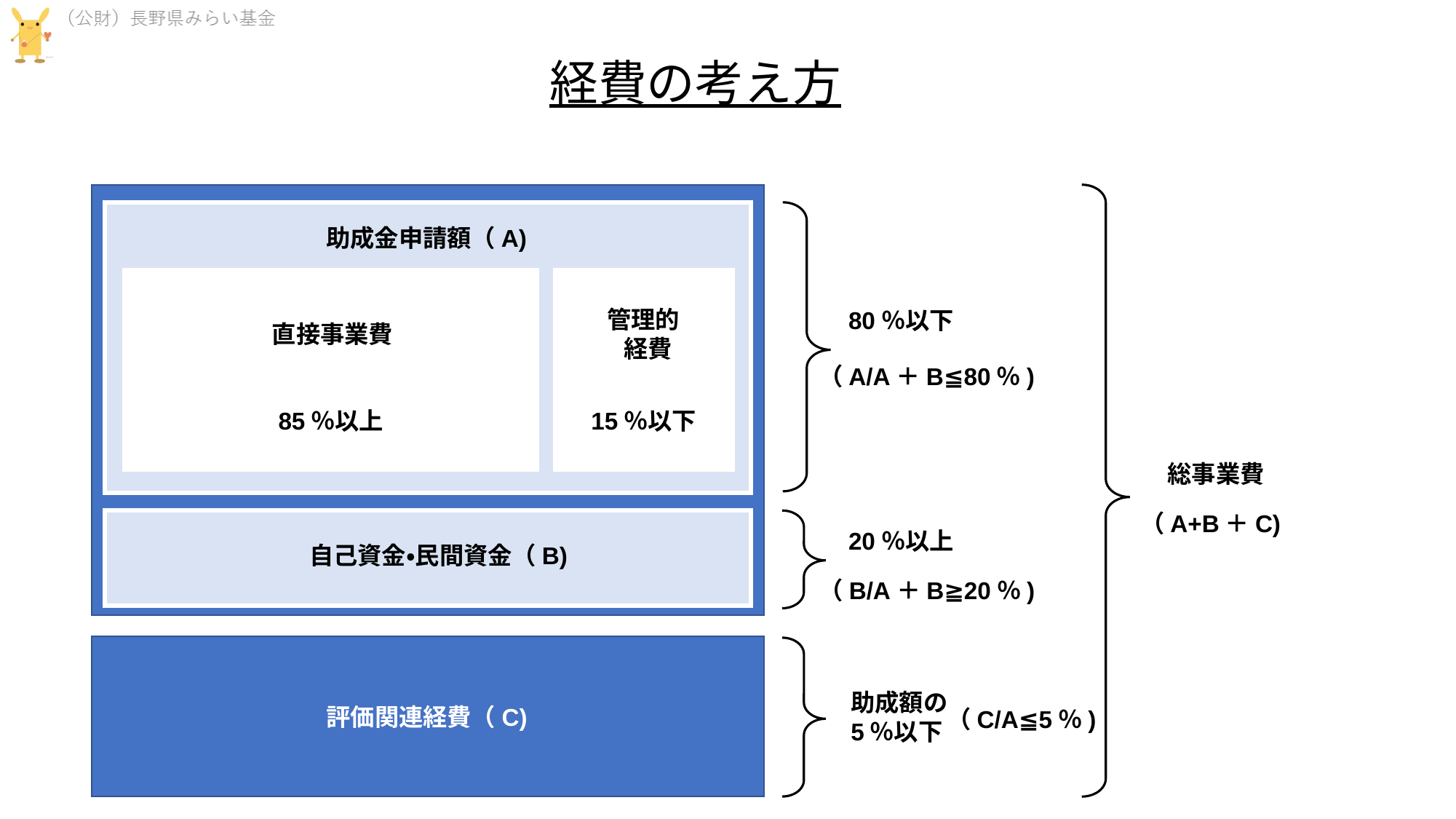

経費の考え方

助成金申請額（A)

管理的
  経費
直接事業費
85％以上
15％以下

自己資金・民間資金（B)

80％以下
総事業費
20％以上
（A/A＋B≦80％)
（A+B＋C)
（B/A＋B≧20％)

助成額の
5％以下
評価関連経費（C)
（C/A≦5％)